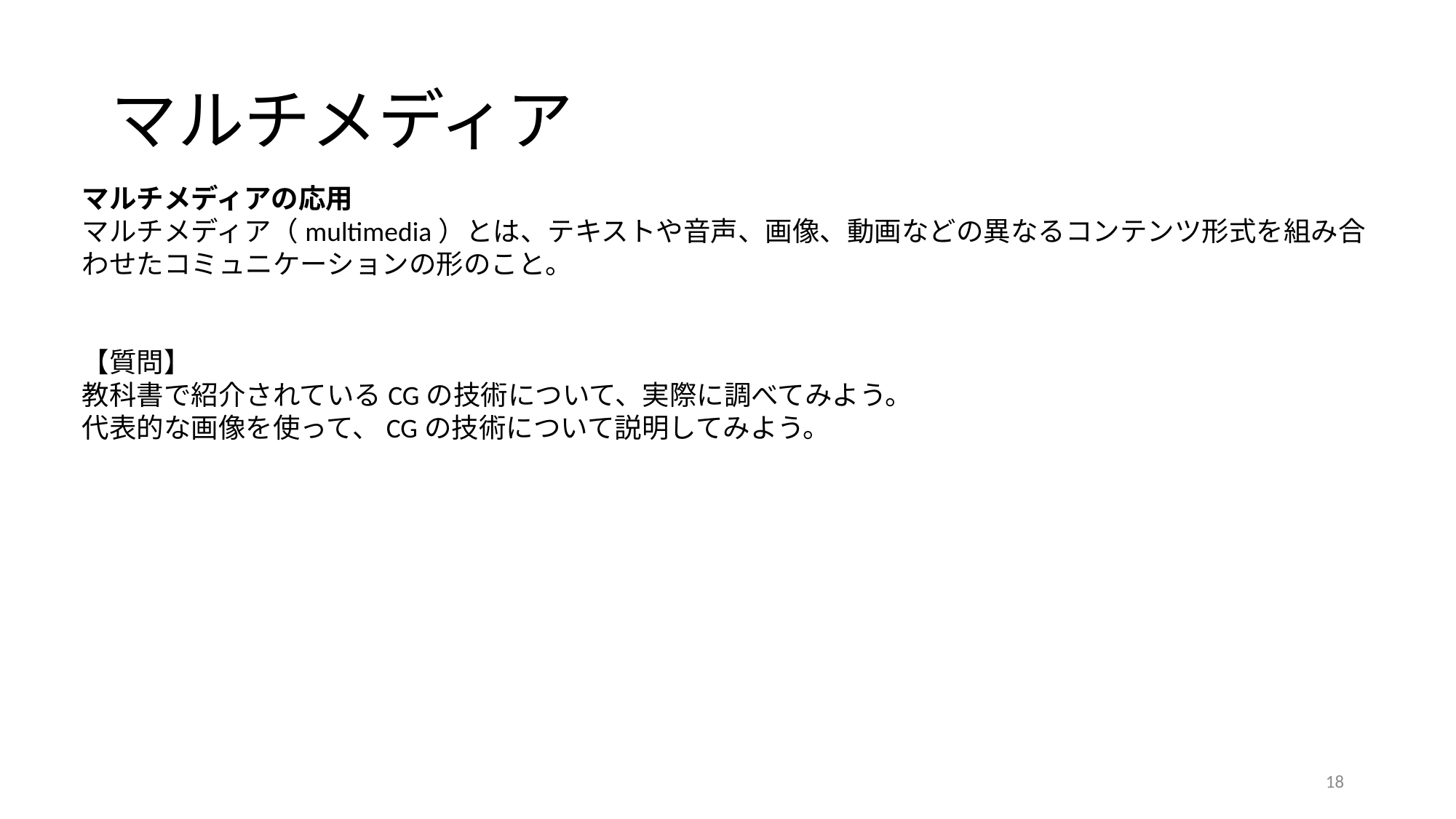

# マルチメディア
マルチメディアの応用
マルチメディア（multimedia）とは、テキストや音声、画像、動画などの異なるコンテンツ形式を組み合わせたコミュニケーションの形のこと。

【質問】
教科書で紹介されているCGの技術について、実際に調べてみよう。
代表的な画像を使って、CGの技術について説明してみよう。

18